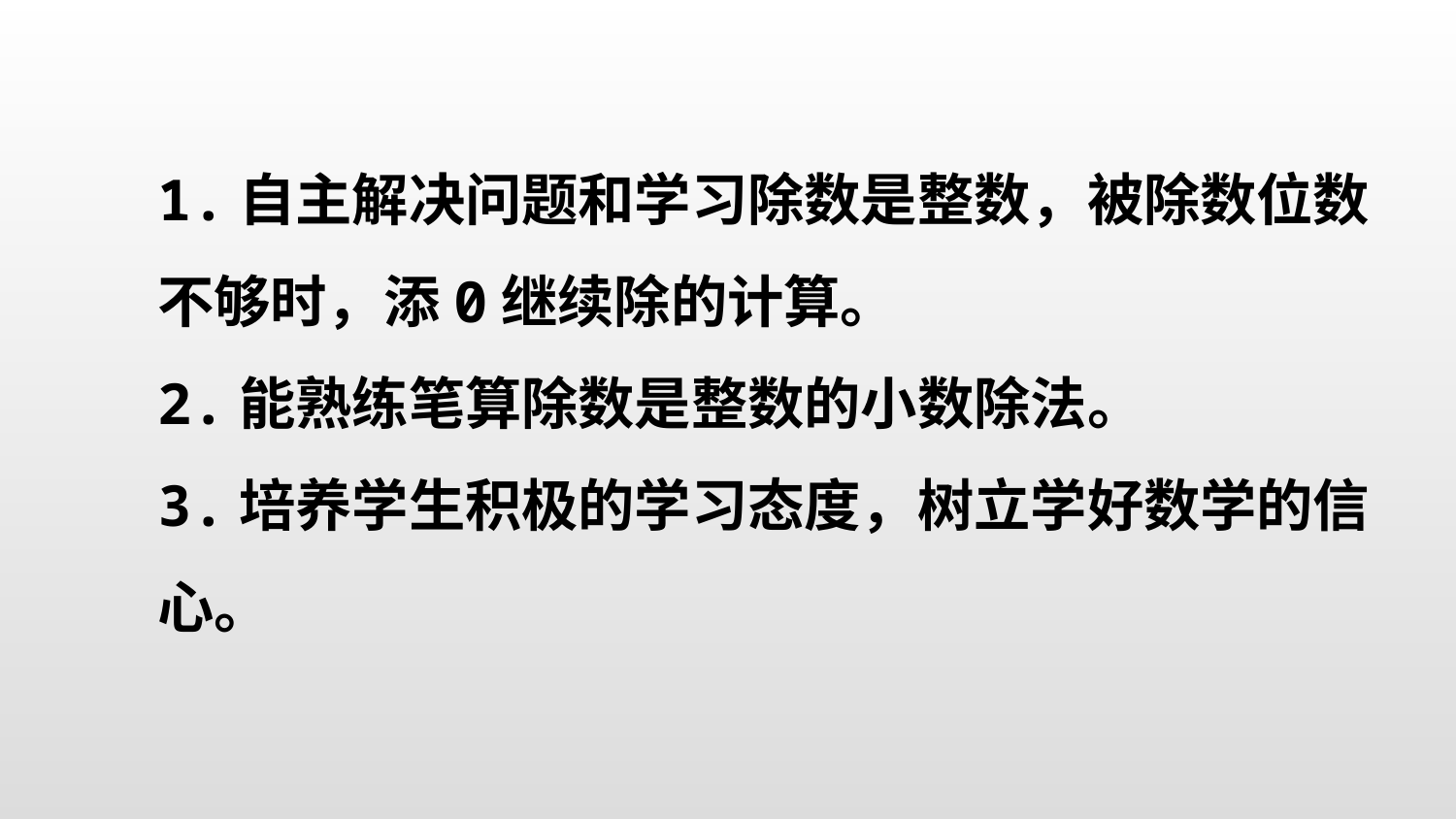

1.自主解决问题和学习除数是整数，被除数位数不够时，添0继续除的计算。
2.能熟练笔算除数是整数的小数除法。
3.培养学生积极的学习态度，树立学好数学的信心。